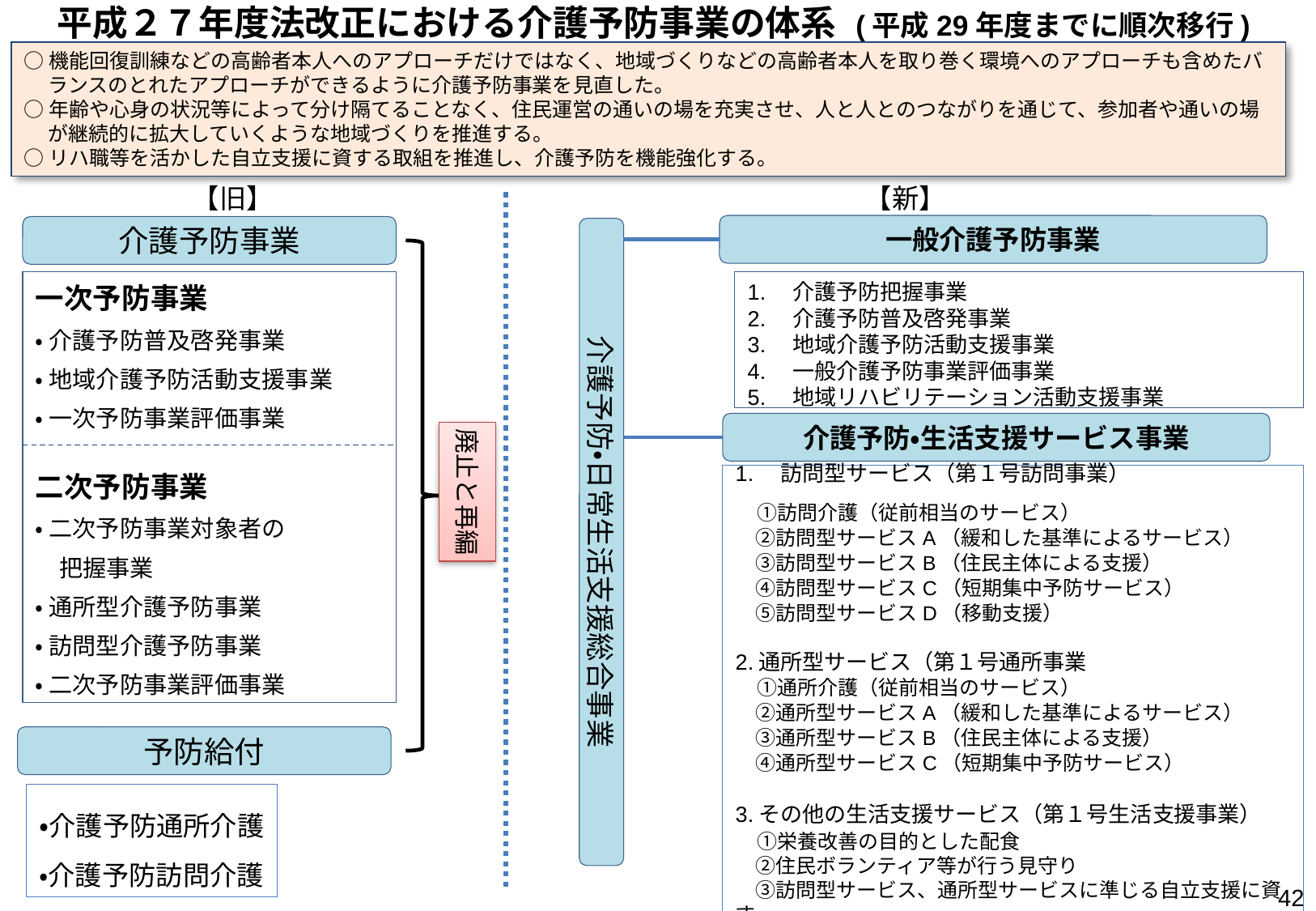

# 平成２７年度法改正における介護予防事業の体系 (平成29年度までに順次移行)
○機能回復訓練などの高齢者本人へのアプローチだけではなく、地域づくりなどの高齢者本人を取り巻く環境へのアプローチも含めたバランスのとれたアプローチができるように介護予防事業を見直した。
○年齢や心身の状況等によって分け隔てることなく、住民運営の通いの場を充実させ、人と人とのつながりを通じて、参加者や通いの場が継続的に拡大していくような地域づくりを推進する。
○リハ職等を活かした自立支援に資する取組を推進し、介護予防を機能強化する。
【旧】　　　　　　　　　　　　　　　　　　　　　　【新】
一般介護予防事業
介護予防事業
介護予防・日常生活支援総合事業

一次予防事業
・ 介護予防普及啓発事業
・ 地域介護予防活動支援事業
・ 一次予防事業評価事業

二次予防事業
・ 二次予防事業対象者の
　把握事業
・ 通所型介護予防事業
・ 訪問型介護予防事業
・ 二次予防事業評価事業

1.　介護予防把握事業
2.　介護予防普及啓発事業
3.　地域介護予防活動支援事業
4.　一般介護予防事業評価事業
5.　地域リハビリテーション活動支援事業

介護予防・生活支援サービス事業
廃止と再編
1.　訪問型サービス（第１号訪問事業）
　①訪問介護（従前相当のサービス）
　②訪問型サービスA（緩和した基準によるサービス）
　③訪問型サービスB（住民主体による支援）
　④訪問型サービスC（短期集中予防サービス）
　⑤訪問型サービスD（移動支援）

2.通所型サービス（第１号通所事業
　①通所介護（従前相当のサービス）
　②通所型サービスA（緩和した基準によるサービス）
　③通所型サービスB（住民主体による支援）
　④通所型サービスC（短期集中予防サービス）

3.その他の生活支援サービス（第１号生活支援事業）
　①栄養改善の目的とした配食
　②住民ボランティア等が行う見守り
　③訪問型サービス、通所型サービスに準じる自立支援に資す
　　 る生活支援（訪問型サービス・通所型サービスの一体的提供等）
予防給付
・介護予防通所介護
・介護予防訪問介護
42